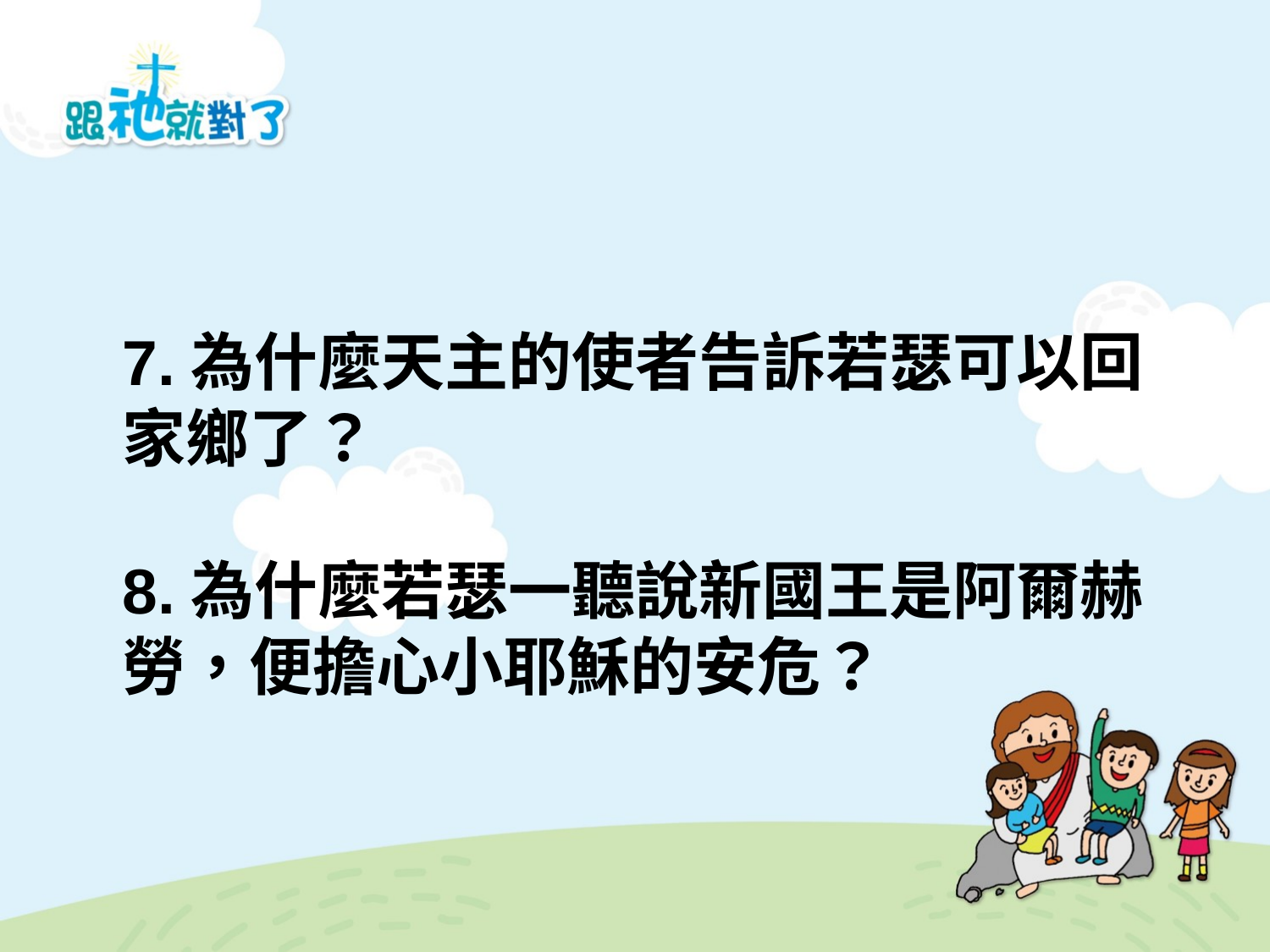

7.為什麼天主的使者告訴若瑟可以回家鄉了？

8.為什麼若瑟一聽說新國王是阿爾赫勞，便擔心小耶穌的安危？